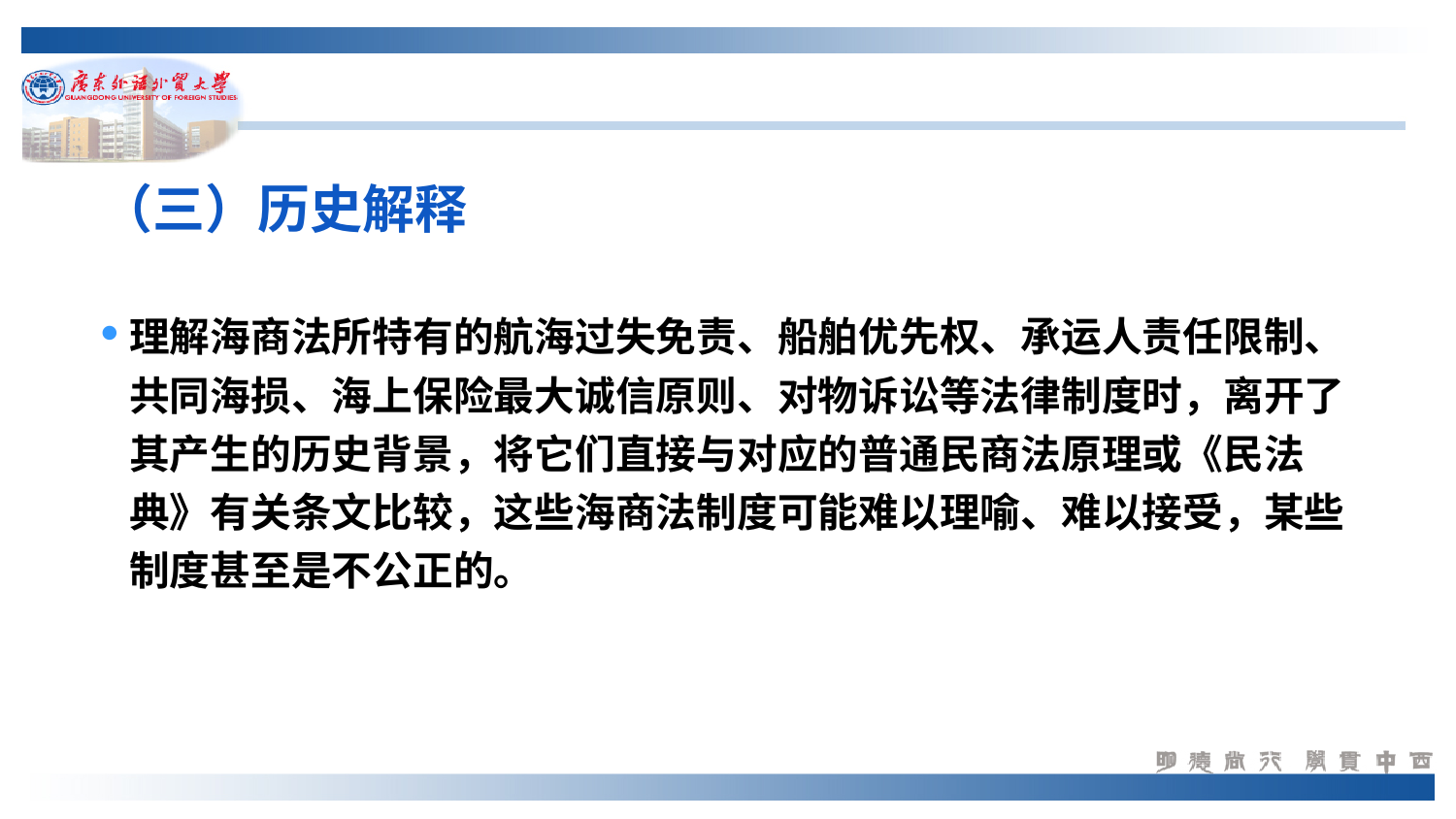

# （三）历史解释
理解海商法所特有的航海过失免责、船舶优先权、承运人责任限制、共同海损、海上保险最大诚信原则、对物诉讼等法律制度时，离开了其产生的历史背景，将它们直接与对应的普通民商法原理或《民法典》有关条文比较，这些海商法制度可能难以理喻、难以接受，某些制度甚至是不公正的。